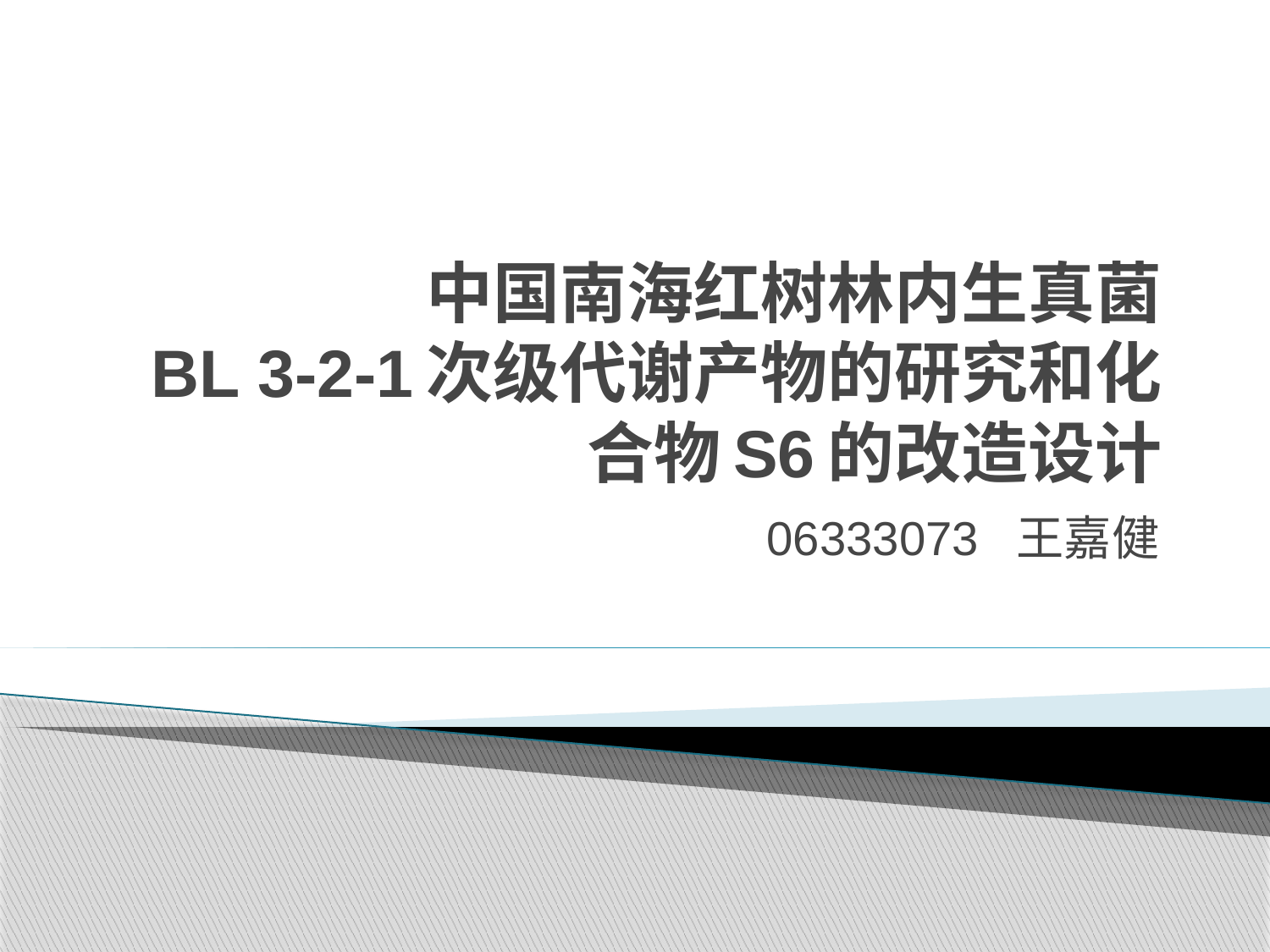

# 中国南海红树林内生真菌 BL 3-2-1次级代谢产物的研究和化合物S6的改造设计
06333073  王嘉健